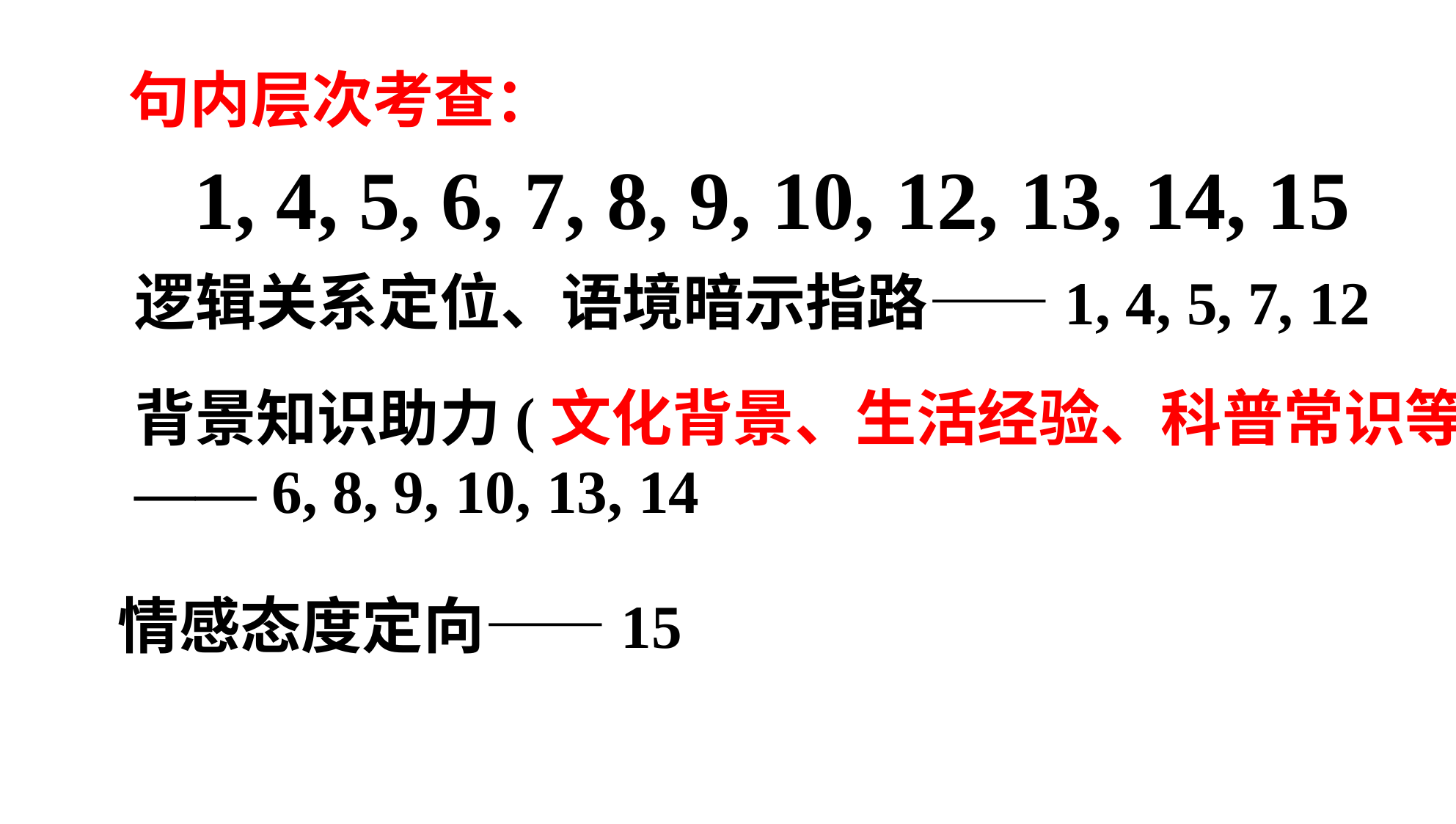

句内层次考查：
 1, 4, 5, 6, 7, 8, 9, 10, 12, 13, 14, 15
逻辑关系定位、语境暗示指路——1, 4, 5, 7, 12

背景知识助力(文化背景、生活经验、科普常识等)
—— 6, 8, 9, 10, 13, 14

情感态度定向——15